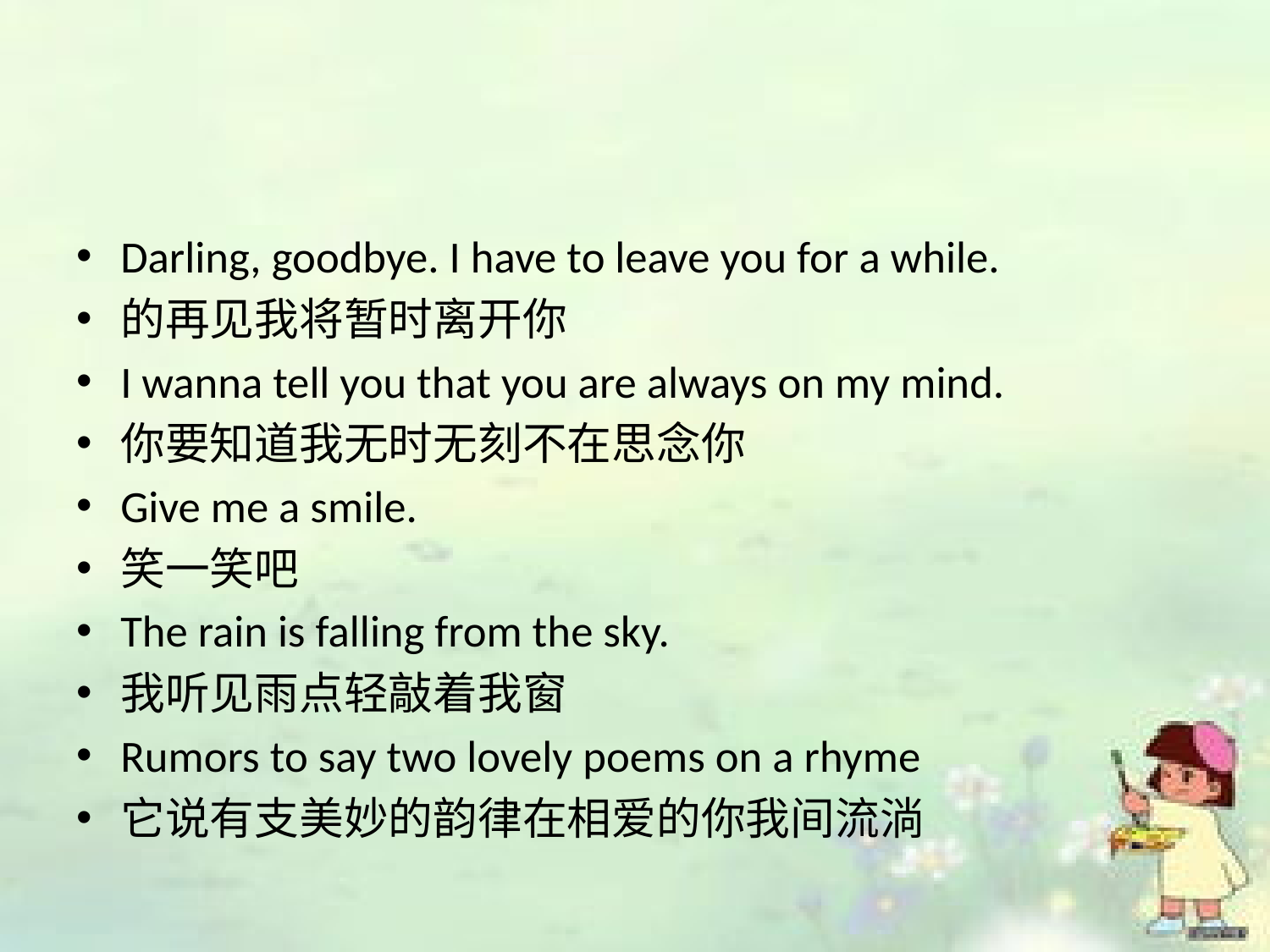

#
Darling, goodbye. I have to leave you for a while.
的再见我将暂时离开你
I wanna tell you that you are always on my mind.
你要知道我无时无刻不在思念你
Give me a smile.
笑一笑吧
The rain is falling from the sky.
我听见雨点轻敲着我窗
Rumors to say two lovely poems on a rhyme
它说有支美妙的韵律在相爱的你我间流淌